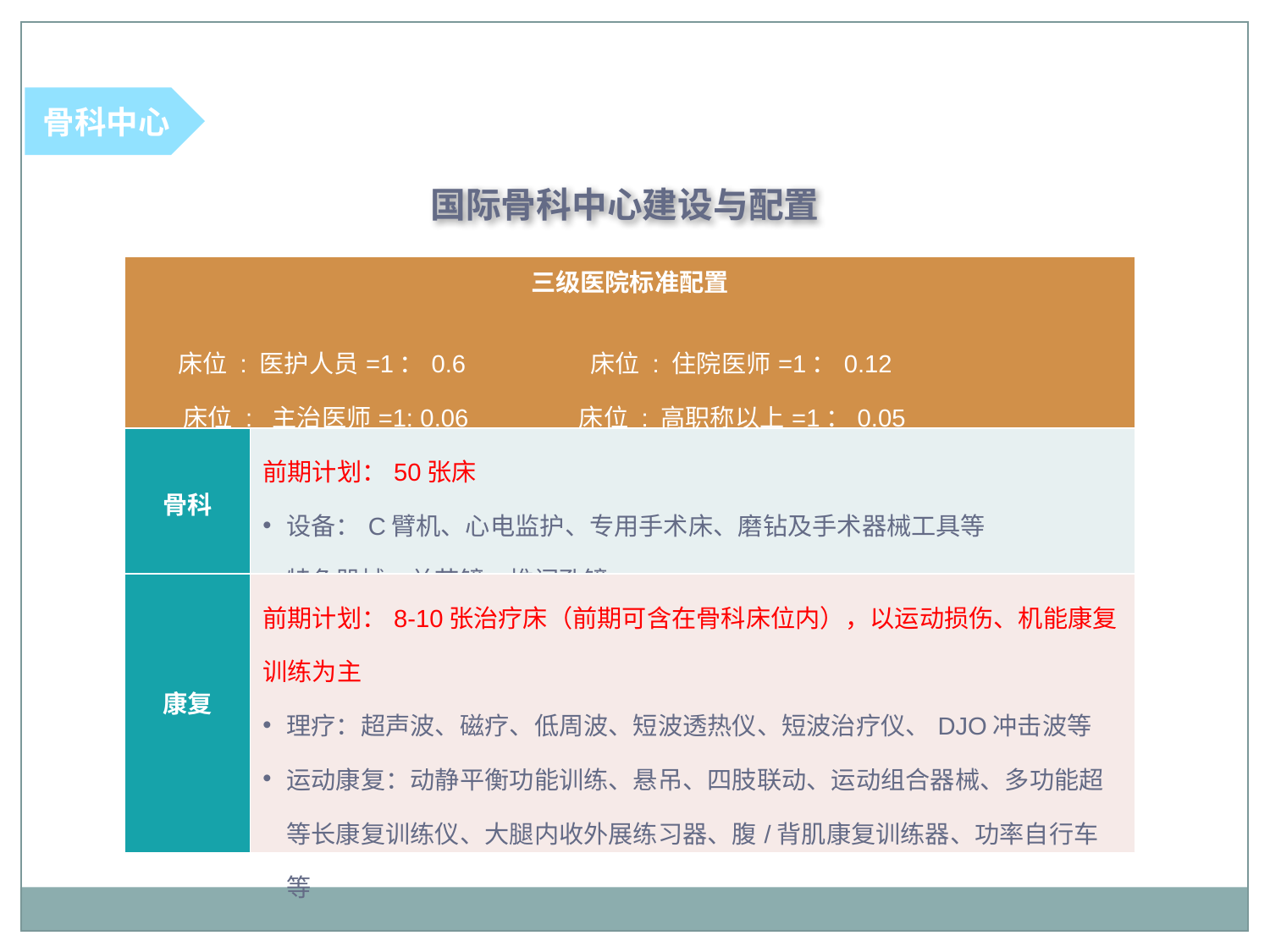

骨科中心
国际骨科中心建设与配置
| 三级医院标准配置 床位 : 医护人员=1：0.6 床位 : 住院医师=1：0.12 床位 : 主治医师=1: 0.06 床位 : 高职称以上=1：0.05 |  |
| --- | --- |
| 骨科 | 前期计划：50张床 设备：C臂机、心电监护、专用手术床、磨钻及手术器械工具等 特色器械：关节镜、椎间孔镜 |
| 康复 | 前期计划：8-10张治疗床（前期可含在骨科床位内），以运动损伤、机能康复训练为主 理疗：超声波、磁疗、低周波、短波透热仪、短波治疗仪、DJO冲击波等 运动康复：动静平衡功能训练、悬吊、四肢联动、运动组合器械、多功能超等长康复训练仪、大腿内收外展练习器、腹/背肌康复训练器、功率自行车等 |
定位：技术领先、设备先进、服务高端
筛选治疗并举、医养康复结合
立足当地、辐射区域、面向全国及境外